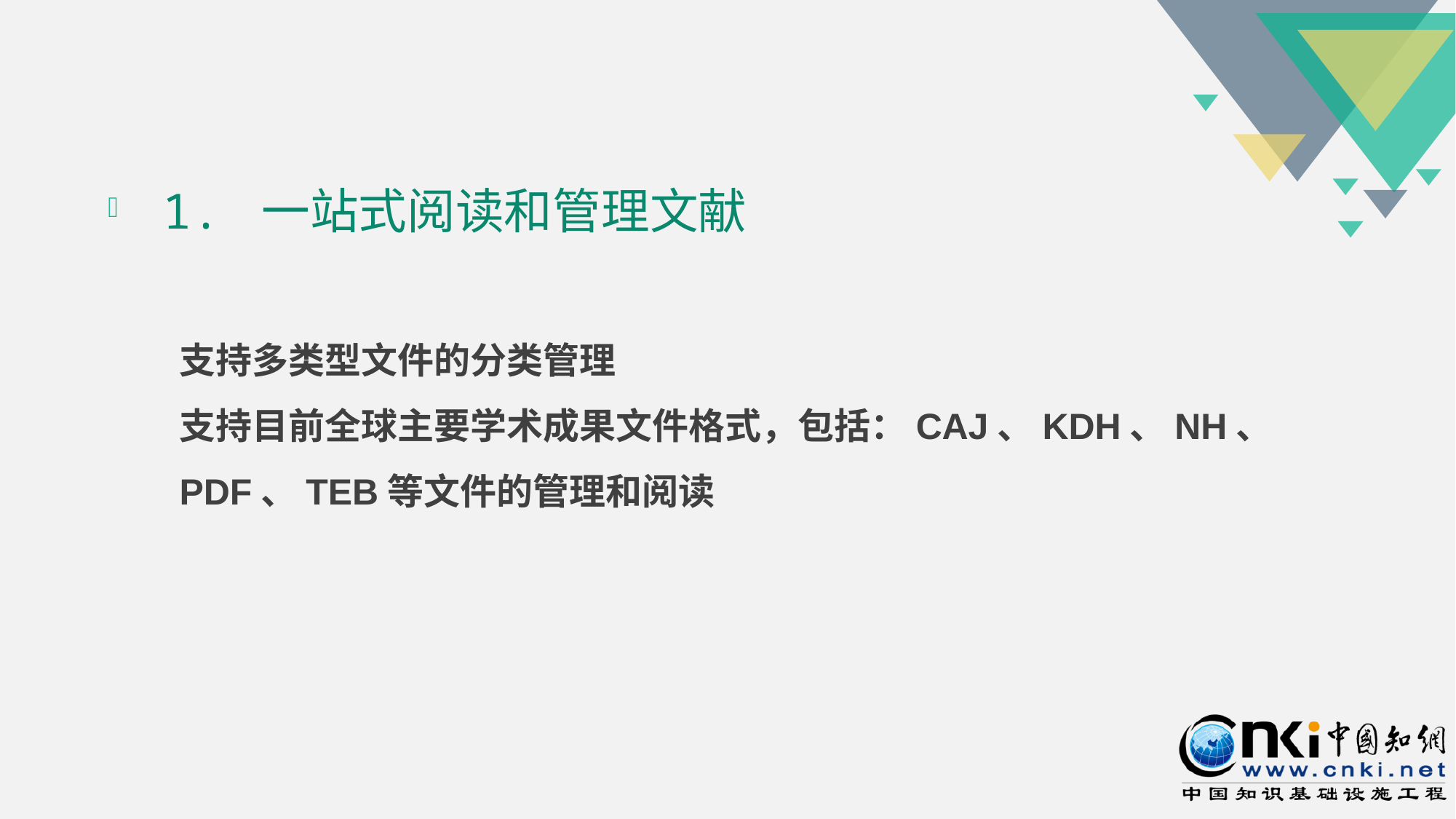

1. 一站式阅读和管理文献
支持多类型文件的分类管理
支持目前全球主要学术成果文件格式，包括：CAJ、KDH、NH、PDF、TEB等文件的管理和阅读